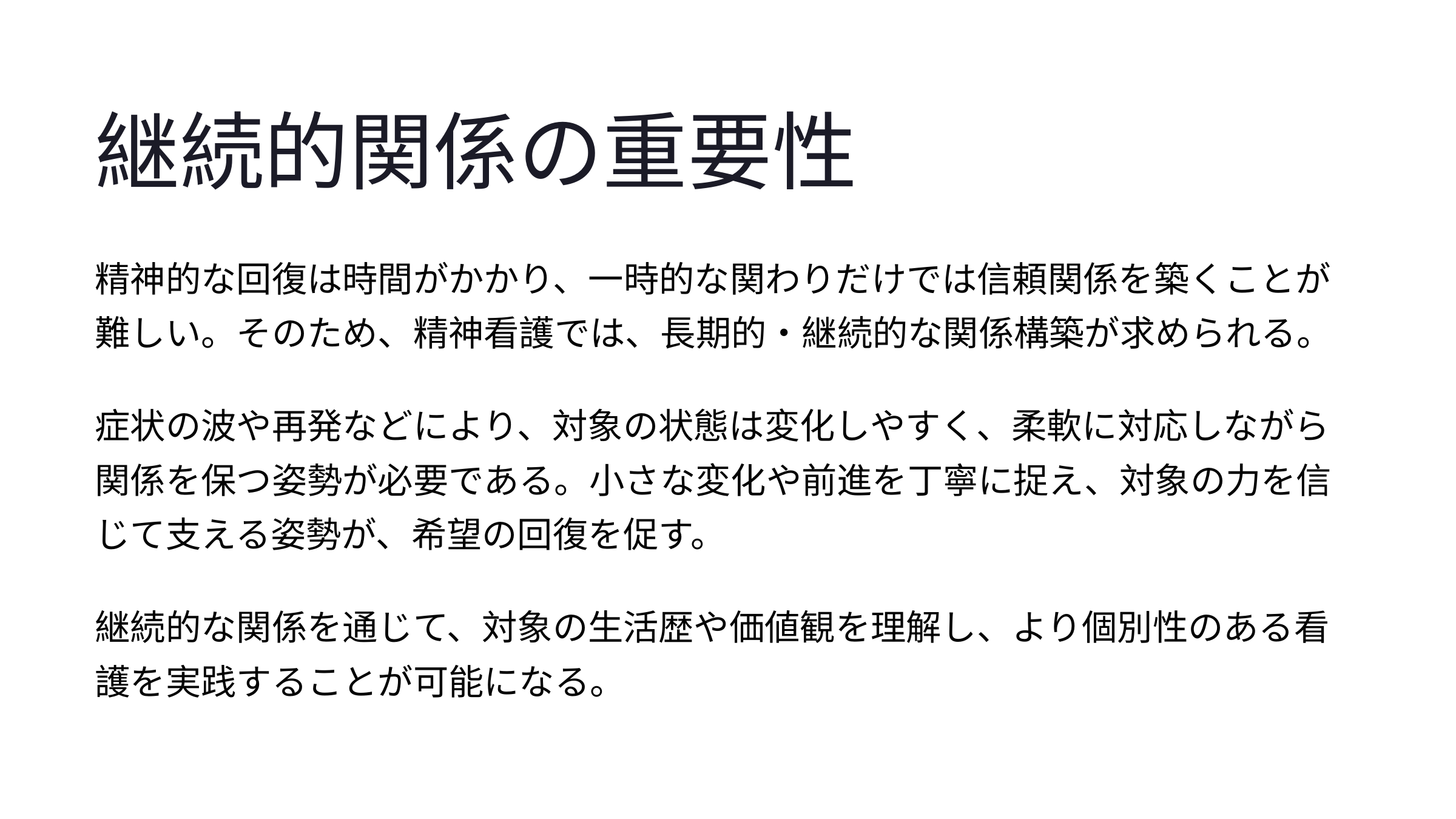

継続的関係の重要性
精神的な回復は時間がかかり、一時的な関わりだけでは信頼関係を築くことが難しい。そのため、精神看護では、長期的・継続的な関係構築が求められる。
症状の波や再発などにより、対象の状態は変化しやすく、柔軟に対応しながら関係を保つ姿勢が必要である。小さな変化や前進を丁寧に捉え、対象の力を信じて支える姿勢が、希望の回復を促す。
継続的な関係を通じて、対象の生活歴や価値観を理解し、より個別性のある看護を実践することが可能になる。